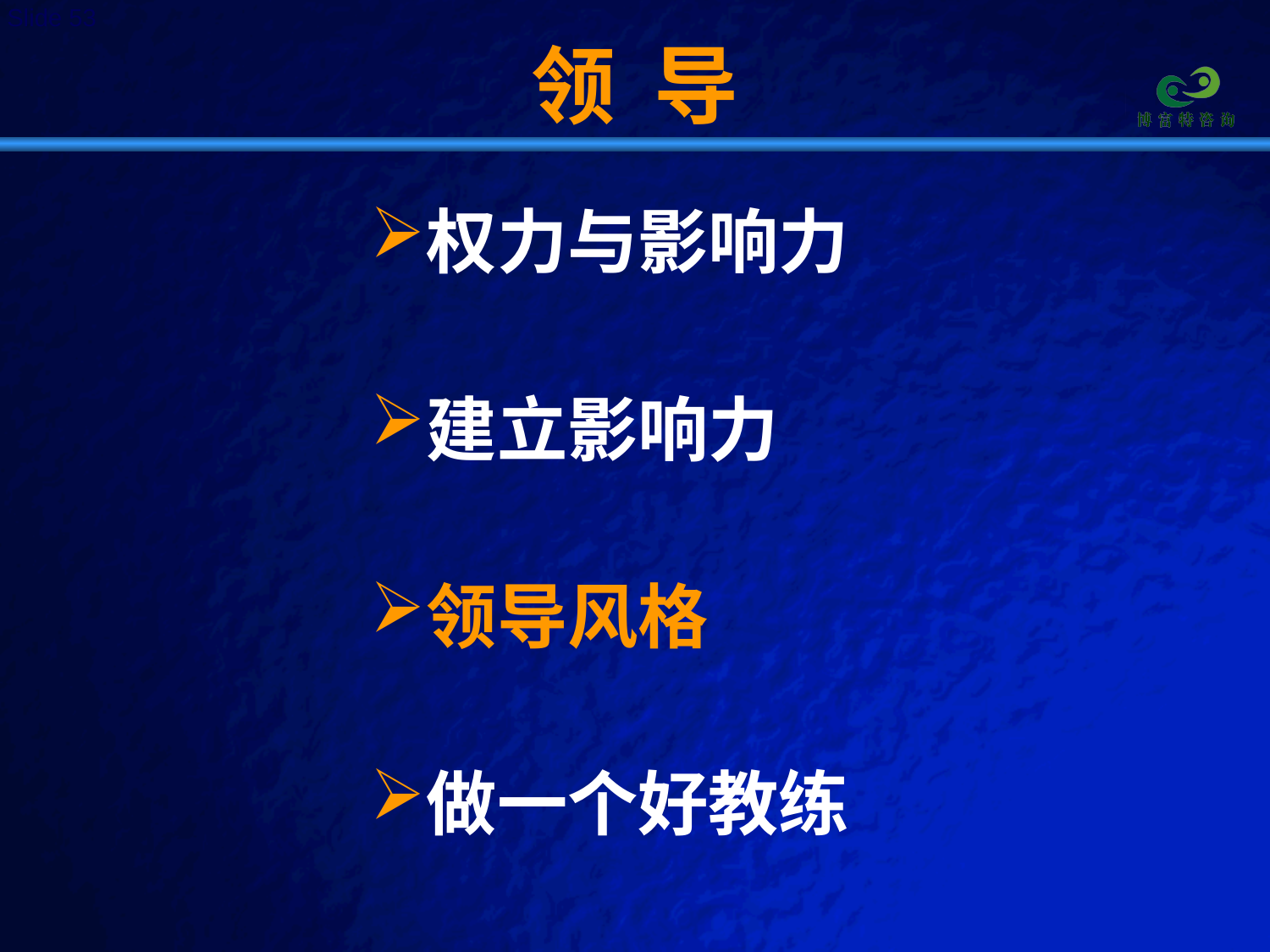

# 领  导

权力与影响力

建立影响力

领导风格

做一个好教练